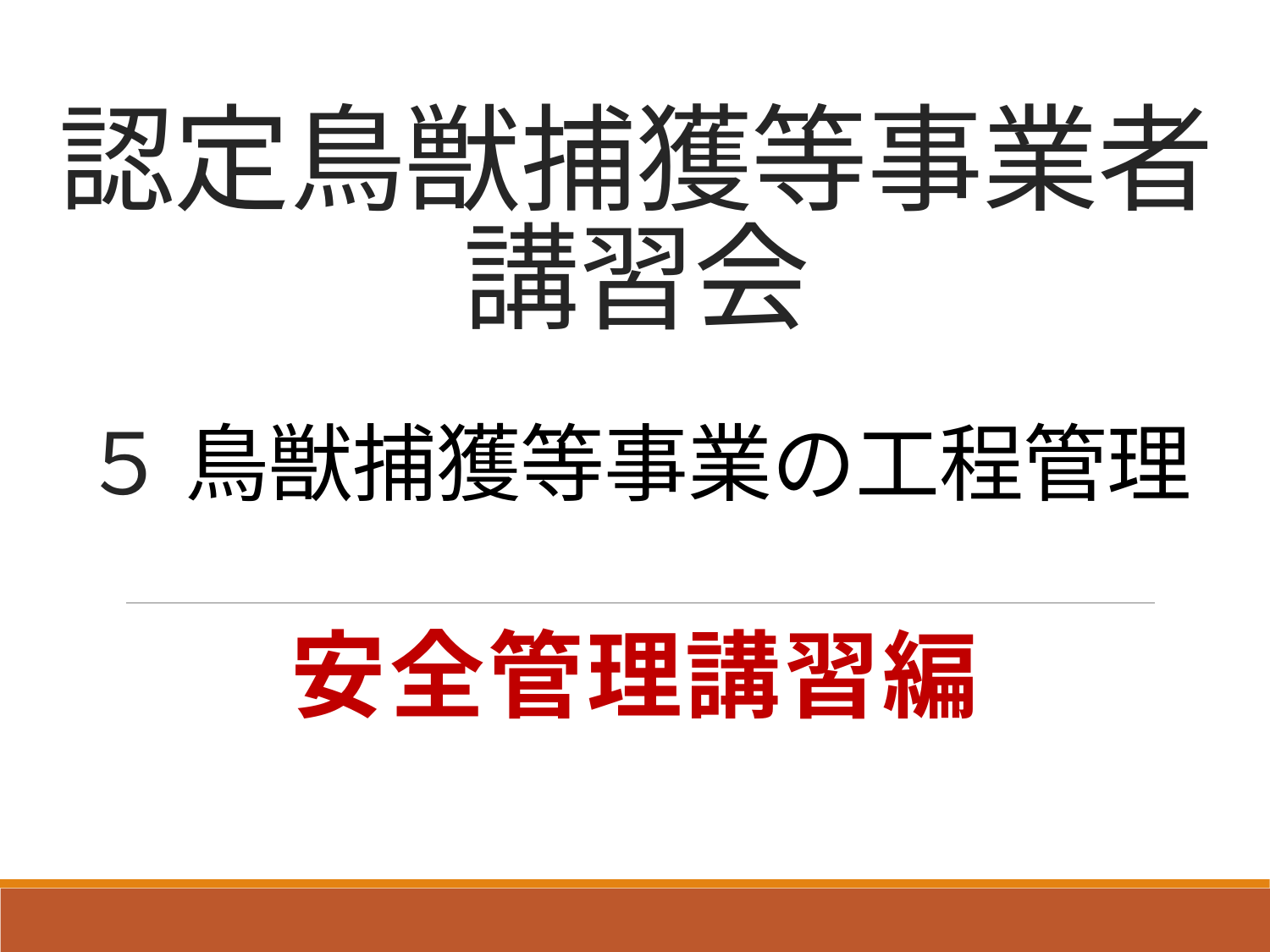

# 認定鳥獣捕獲等事業者 講習会 ５ 鳥獣捕獲等事業の工程管理
安全管理講習編